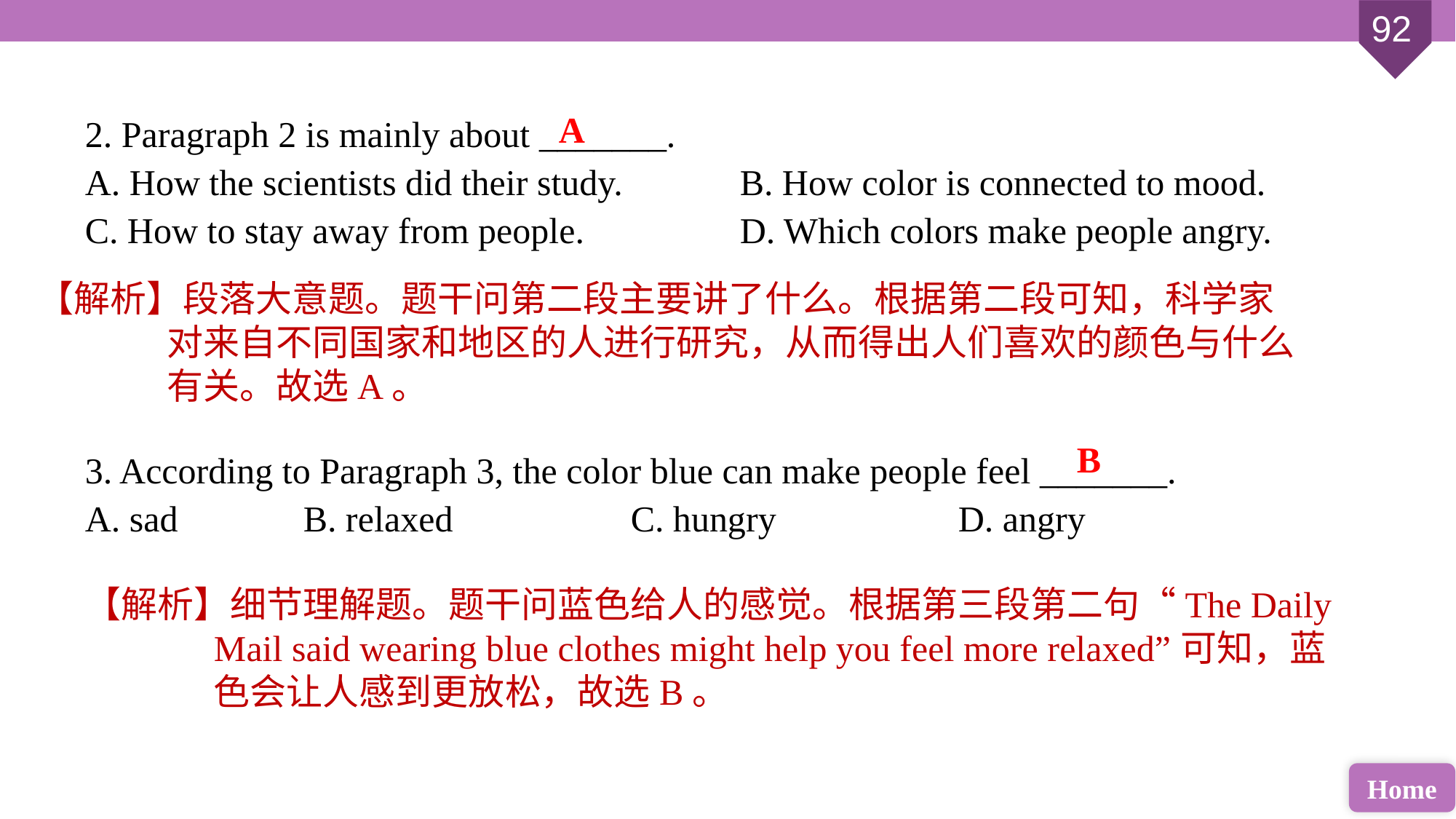

A
2. Paragraph 2 is mainly about _______.
A. How the scientists did their study. 	B. How color is connected to mood.
C. How to stay away from people. 		D. Which colors make people angry.

3. According to Paragraph 3, the color blue can make people feel _______.
A. sad 		B. relaxed 		C. hungry 		D. angry
【解析】段落大意题。题干问第二段主要讲了什么。根据第二段可知，科学家对来自不同国家和地区的人进行研究，从而得出人们喜欢的颜色与什么有关。故选A。
B
【解析】细节理解题。题干问蓝色给人的感觉。根据第三段第二句“The Daily Mail said wearing blue clothes might help you feel more relaxed”可知，蓝色会让人感到更放松，故选B。